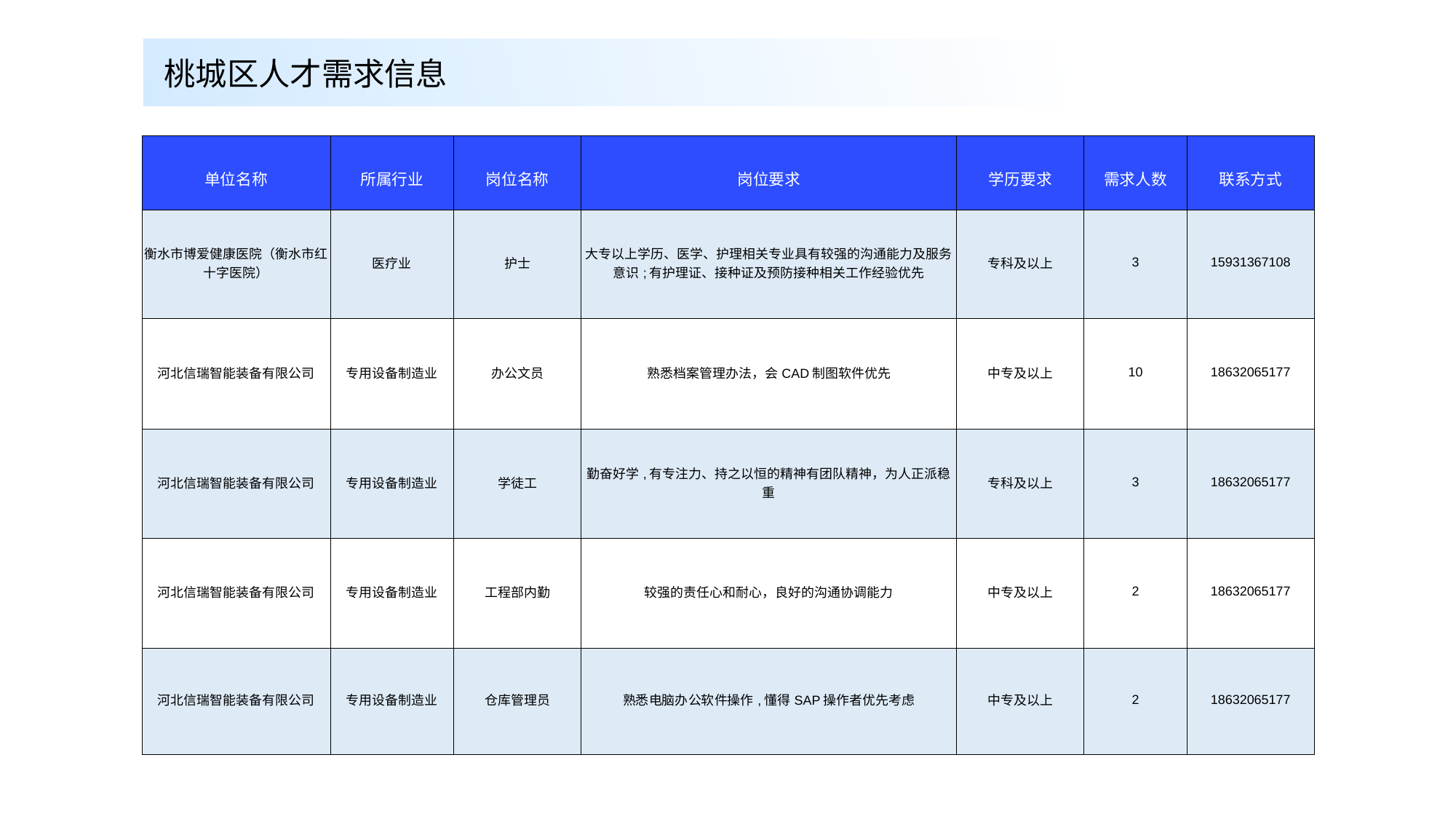

桃城区人才需求信息
| 单位名称 | 所属行业 | 岗位名称 | 岗位要求 | 学历要求 | 需求人数 | 联系方式 |
| --- | --- | --- | --- | --- | --- | --- |
| 衡水市博爱健康医院（衡水市红十字医院） | 医疗业 | 护士 | 大专以上学历、医学、护理相关专业具有较强的沟通能力及服务意识;有护理证、接种证及预防接种相关工作经验优先 | 专科及以上 | 3 | 15931367108 |
| 河北信瑞智能装备有限公司 | 专用设备制造业 | 办公文员 | 熟悉档案管理办法，会CAD制图软件优先 | 中专及以上 | 10 | 18632065177 |
| 河北信瑞智能装备有限公司 | 专用设备制造业 | 学徒工 | 勤奋好学,有专注力、持之以恒的精神有团队精神，为人正派稳重 | 专科及以上 | 3 | 18632065177 |
| 河北信瑞智能装备有限公司 | 专用设备制造业 | 工程部内勤 | 较强的责任心和耐心，良好的沟通协调能力 | 中专及以上 | 2 | 18632065177 |
| 河北信瑞智能装备有限公司 | 专用设备制造业 | 仓库管理员 | 熟悉电脑办公软件操作,懂得SAP操作者优先考虑 | 中专及以上 | 2 | 18632065177 |
6